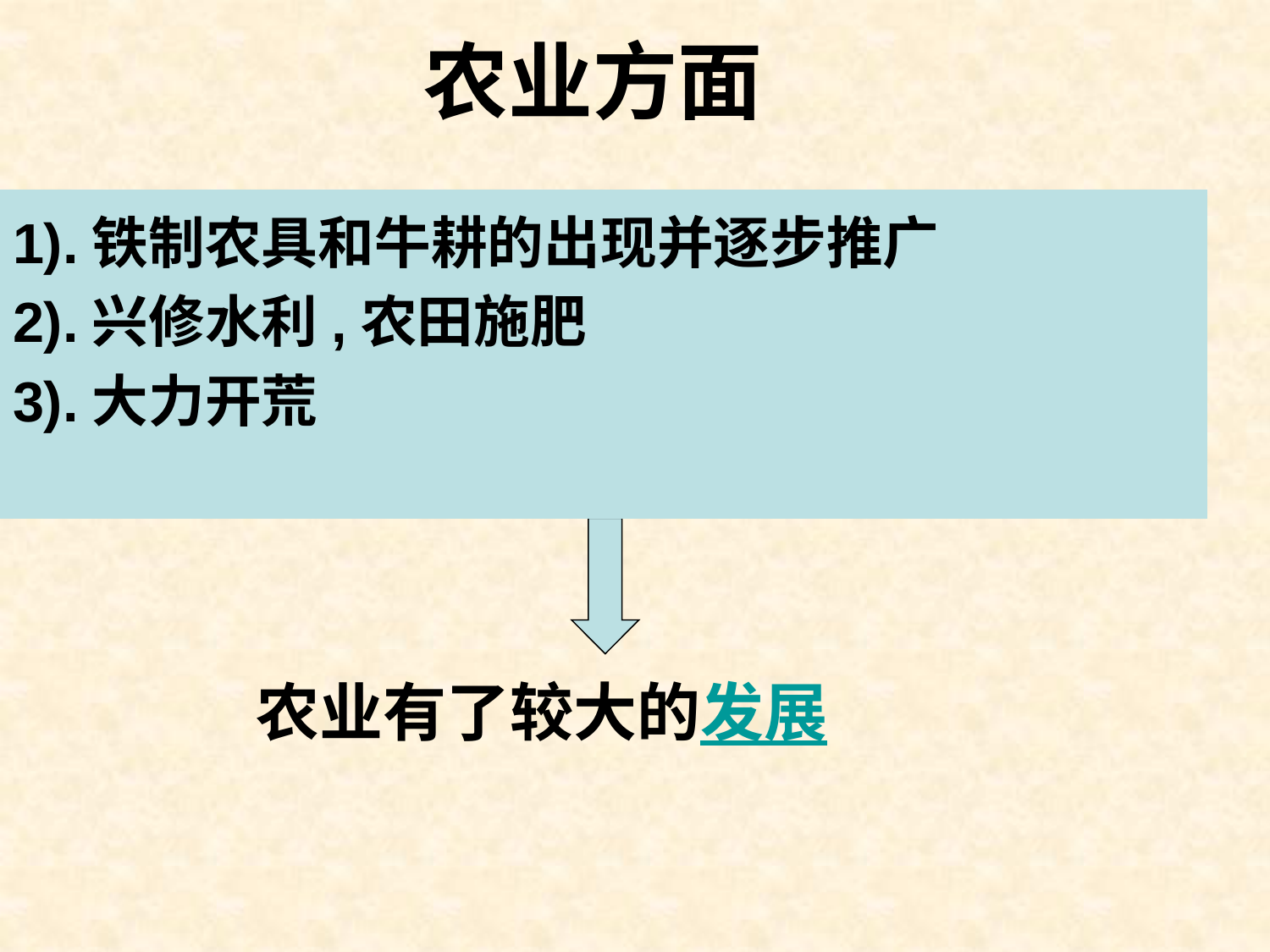

# 农业方面

1).铁制农具和牛耕的出现并逐步推广
2).兴修水利,农田施肥
3).大力开荒

农业有了较大的发展